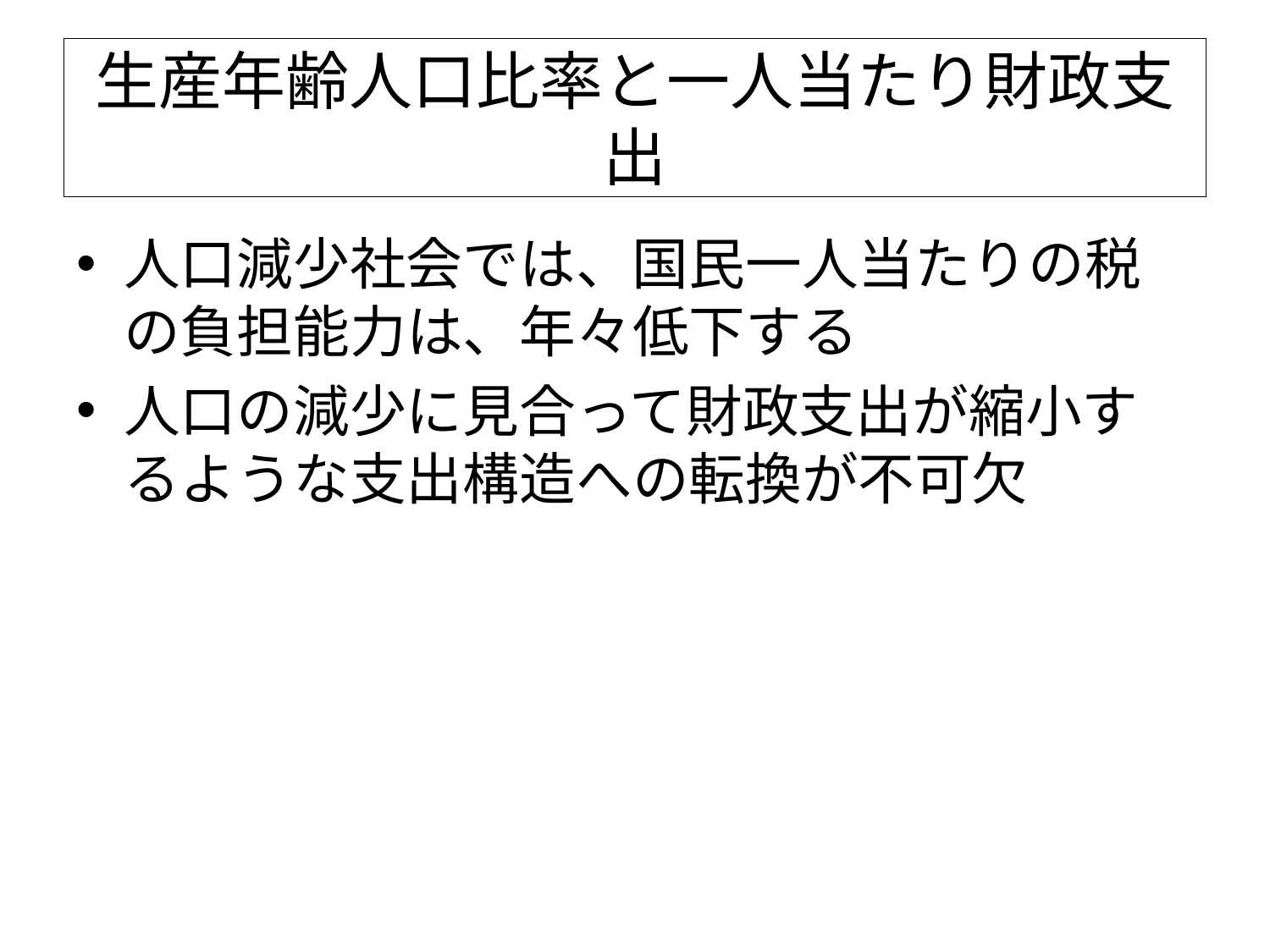

# 生産年齢人口比率と一人当たり財政支出
人口減少社会では、国民一人当たりの税の負担能力は、年々低下する
人口の減少に見合って財政支出が縮小するような支出構造への転換が不可欠